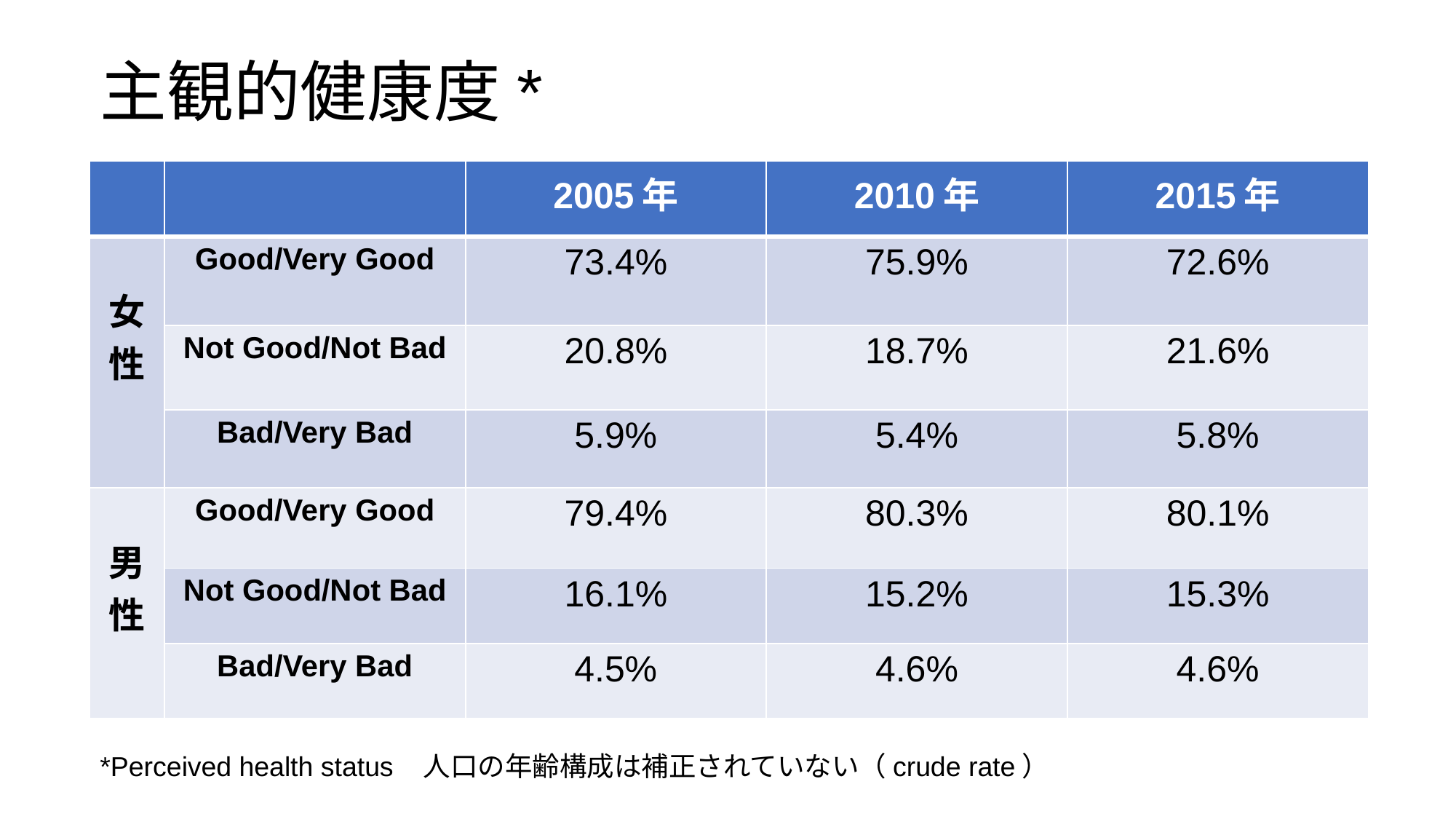

# 主観的健康度*
|  |  | 2005年 | 2010年 | 2015年 |
| --- | --- | --- | --- | --- |
| 女性 | Good/Very Good | 73.4% | 75.9% | 72.6% |
|  | Not Good/Not Bad | 20.8% | 18.7% | 21.6% |
|  | Bad/Very Bad | 5.9% | 5.4% | 5.8% |
| 男性 | Good/Very Good | 79.4% | 80.3% | 80.1% |
|  | Not Good/Not Bad | 16.1% | 15.2% | 15.3% |
|  | Bad/Very Bad | 4.5% | 4.6% | 4.6% |

*Perceived health status   人口の年齢構成は補正されていない（crude rate）